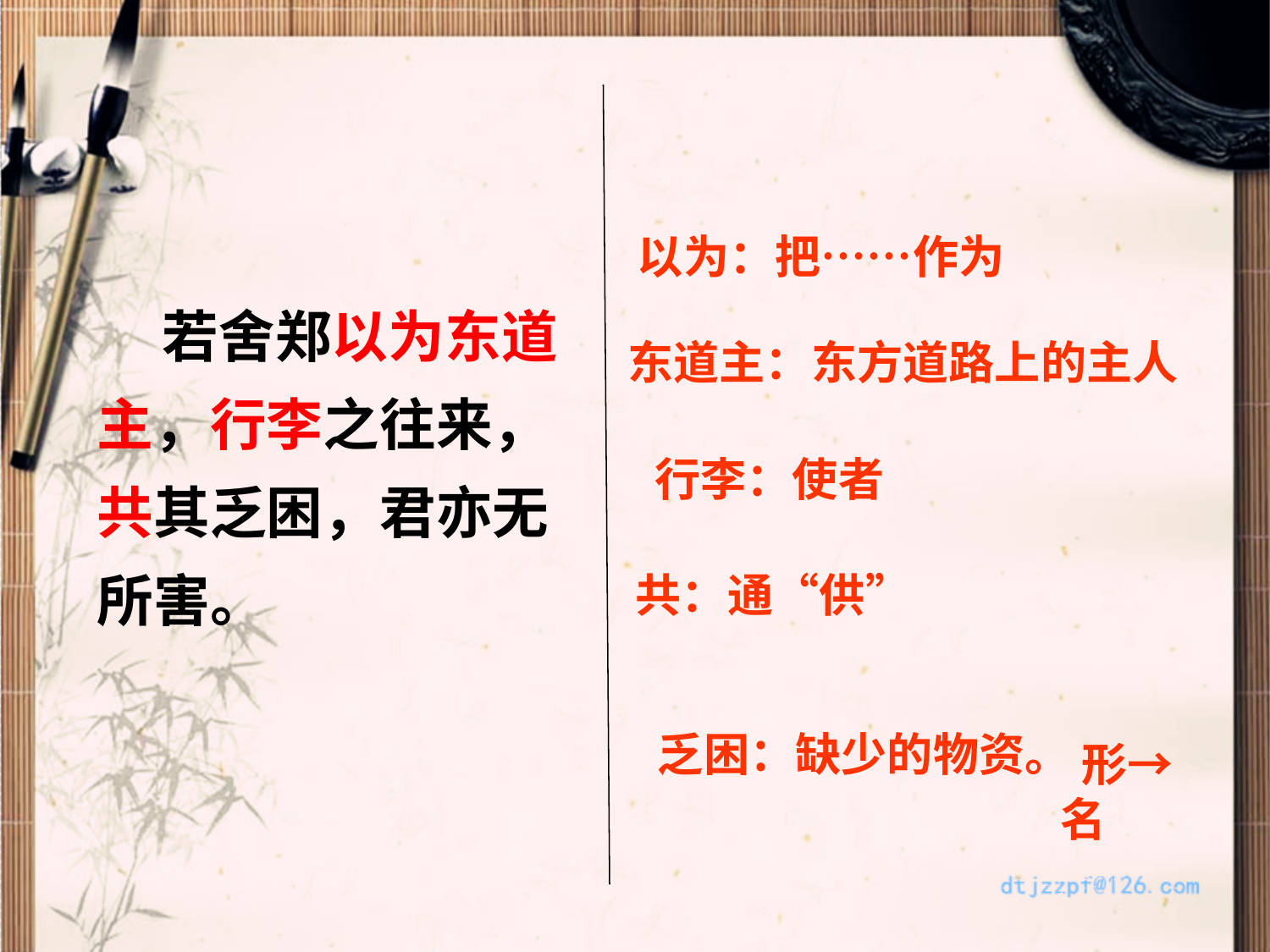

以为：把……作为

    若舍郑以为东道主，行李之往来，共其乏困，君亦无所害。
东道主：东方道路上的主人

 行李：使者

共：通“供”

   乏困：缺少的物资。
 形→名